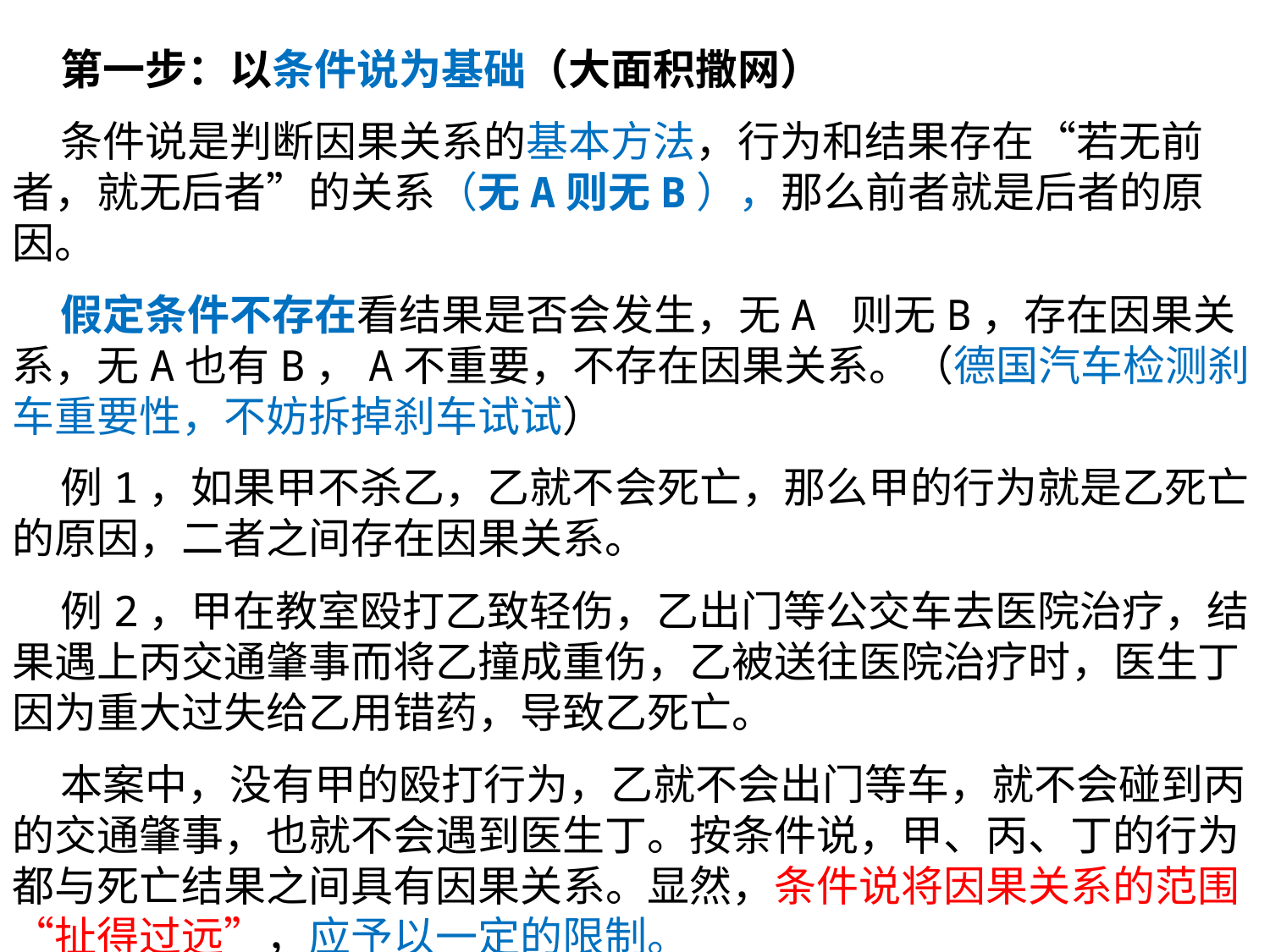

第一步：以条件说为基础（大面积撒网）

    条件说是判断因果关系的基本方法，行为和结果存在“若无前者，就无后者”的关系（无A则无B），那么前者就是后者的原因。

    假定条件不存在看结果是否会发生，无A 则无B，存在因果关系，无A也有B，A不重要，不存在因果关系。（德国汽车检测刹车重要性，不妨拆掉刹车试试）

    例1，如果甲不杀乙，乙就不会死亡，那么甲的行为就是乙死亡的原因，二者之间存在因果关系。

    例2，甲在教室殴打乙致轻伤，乙出门等公交车去医院治疗，结果遇上丙交通肇事而将乙撞成重伤，乙被送往医院治疗时，医生丁因为重大过失给乙用错药，导致乙死亡。

    本案中，没有甲的殴打行为，乙就不会出门等车，就不会碰到丙的交通肇事，也就不会遇到医生丁。按条件说，甲、丙、丁的行为都与死亡结果之间具有因果关系。显然，条件说将因果关系的范围“扯得过远”，应予以一定的限制。